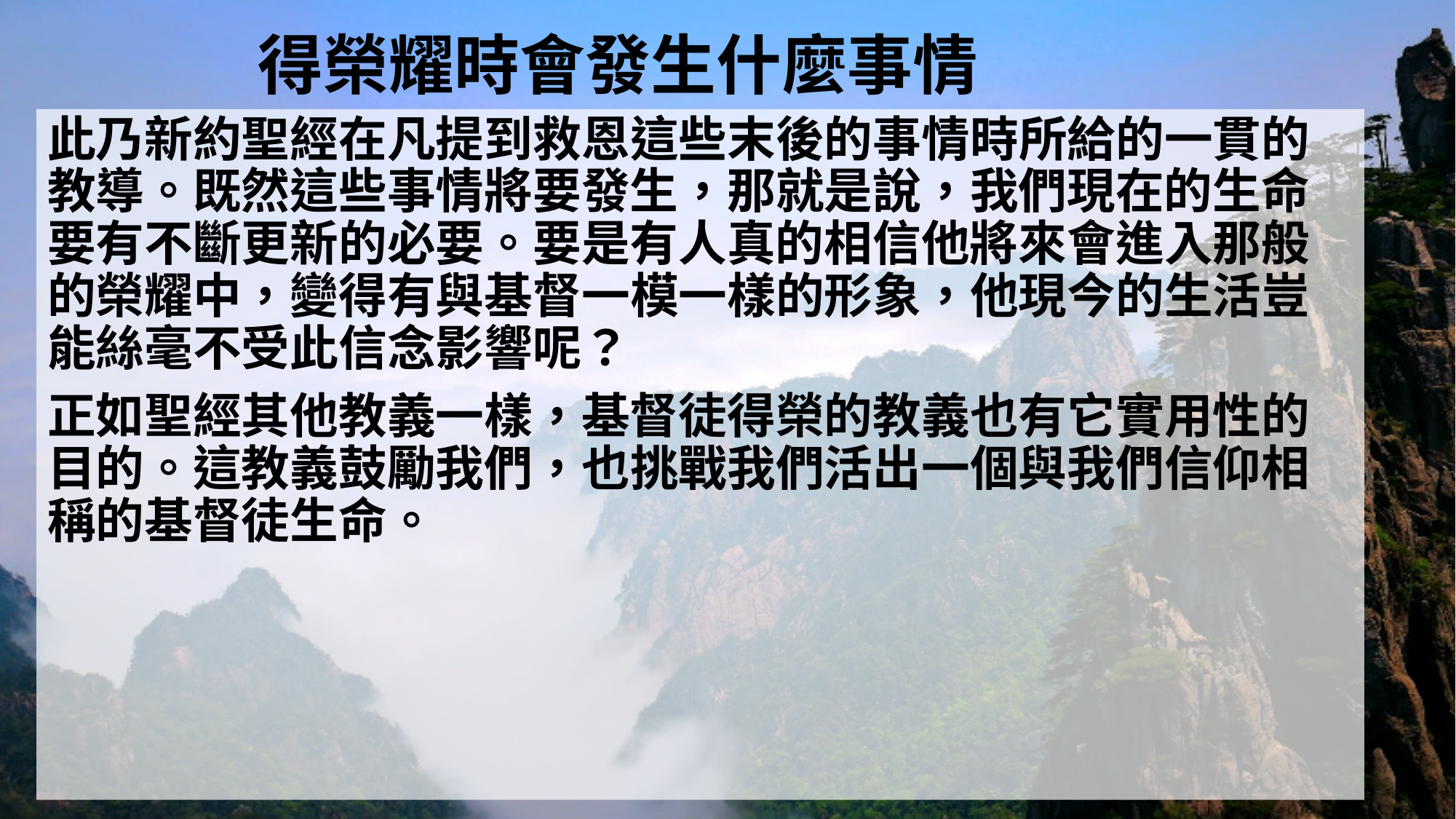

# 得榮耀時會發生什麼事情
此乃新約聖經在凡提到救恩這些末後的事情時所給的一貫的教導。既然這些事情將要發生，那就是說，我們現在的生命要有不斷更新的必要。要是有人真的相信他將來會進入那般的榮耀中，變得有與基督一模一樣的形象，他現今的生活豈能絲毫不受此信念影響呢？
正如聖經其他教義一樣，基督徒得榮的教義也有它實用性的目的。這教義鼓勵我們，也挑戰我們活出一個與我們信仰相稱的基督徒生命。